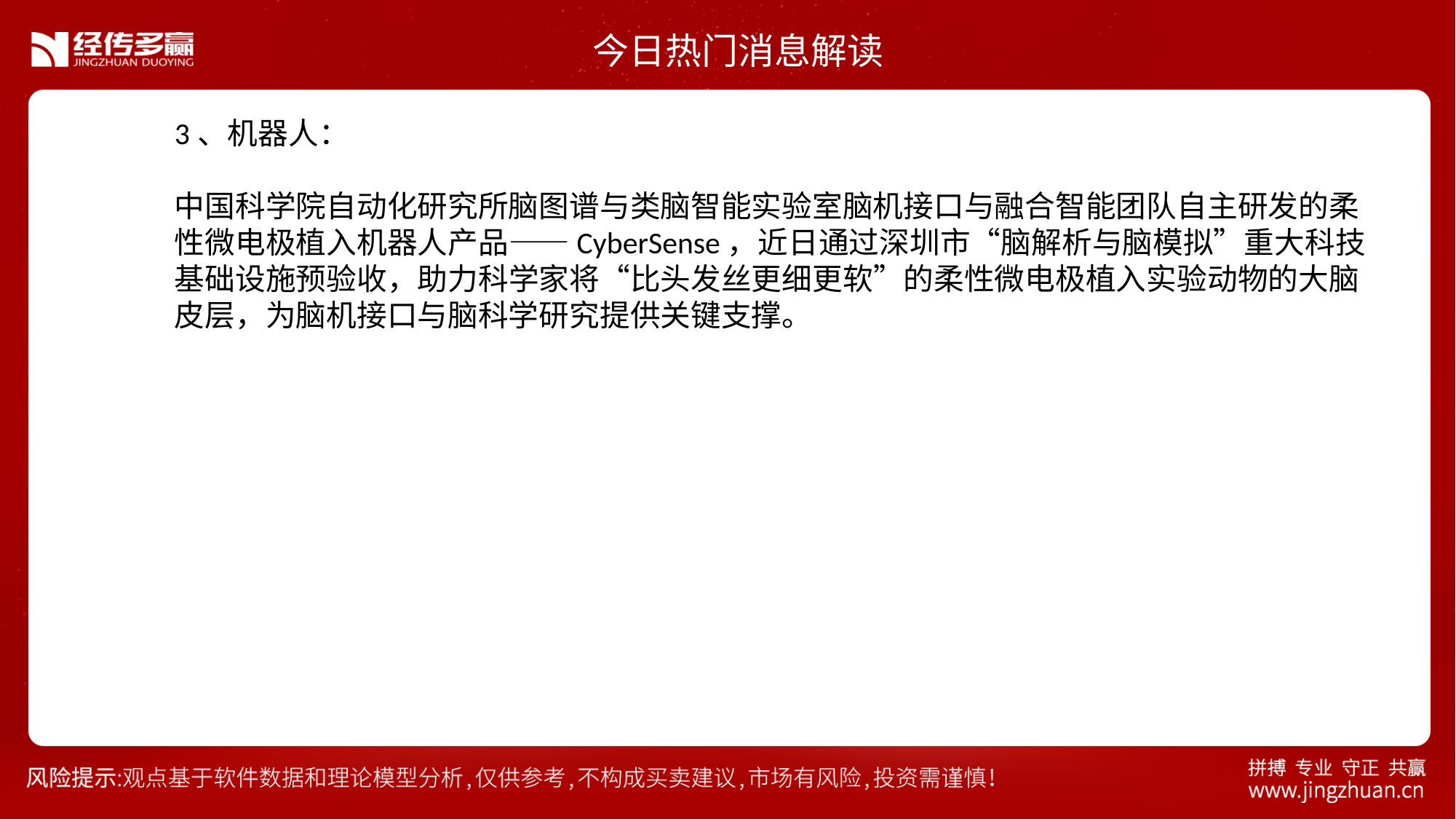

今日热门消息解读
3、机器人：

中国科学院自动化研究所脑图谱与类脑智能实验室脑机接口与融合智能团队自主研发的柔性微电极植入机器人产品——CyberSense，近日通过深圳市“脑解析与脑模拟”重大科技基础设施预验收，助力科学家将“比头发丝更细更软”的柔性微电极植入实验动物的大脑皮层，为脑机接口与脑科学研究提供关键支撑。